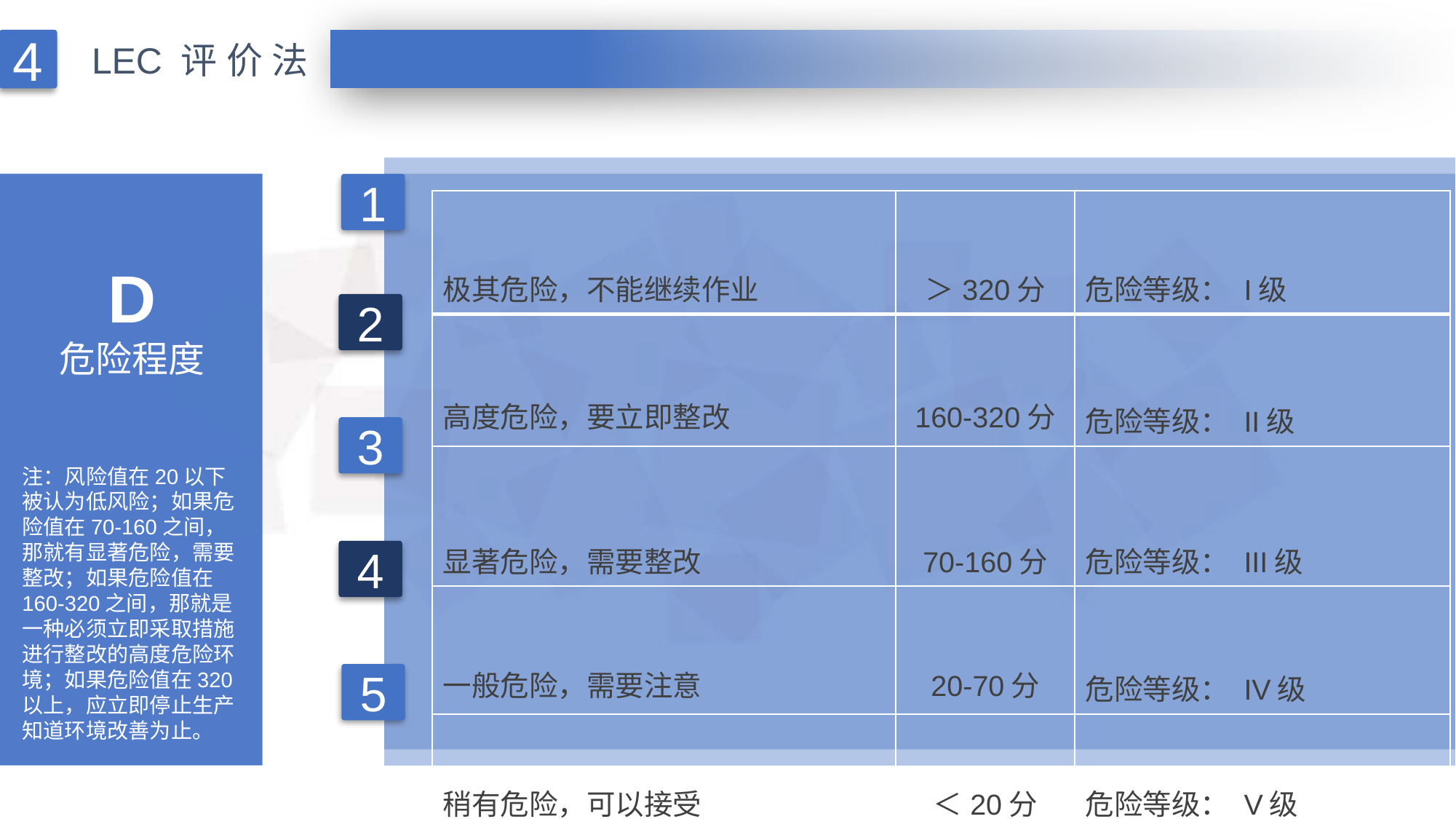

4

LEC 评价法

1

| 极其危险，不能继续作业 | ＞320分 | 危险等级： I级 |
| --- | --- | --- |
| 高度危险，要立即整改 | 160-320分 | 危险等级： II级 |
| 显著危险，需要整改 | 70-160分 | 危险等级： III级 |
| 一般危险，需要注意 | 20-70分 | 危险等级： IV级 |
| 稍有危险，可以接受 | ＜20分 | 危险等级： V级 |
D
危险程度
2
3
注：风险值在20以下被认为低风险；如果危险值在70-160之间，那就有显著危险，需要整改；如果危险值在160-320之间，那就是一种必须立即采取措施进行整改的高度危险环境；如果危险值在320以上，应立即停止生产知道环境改善为止。
4
5